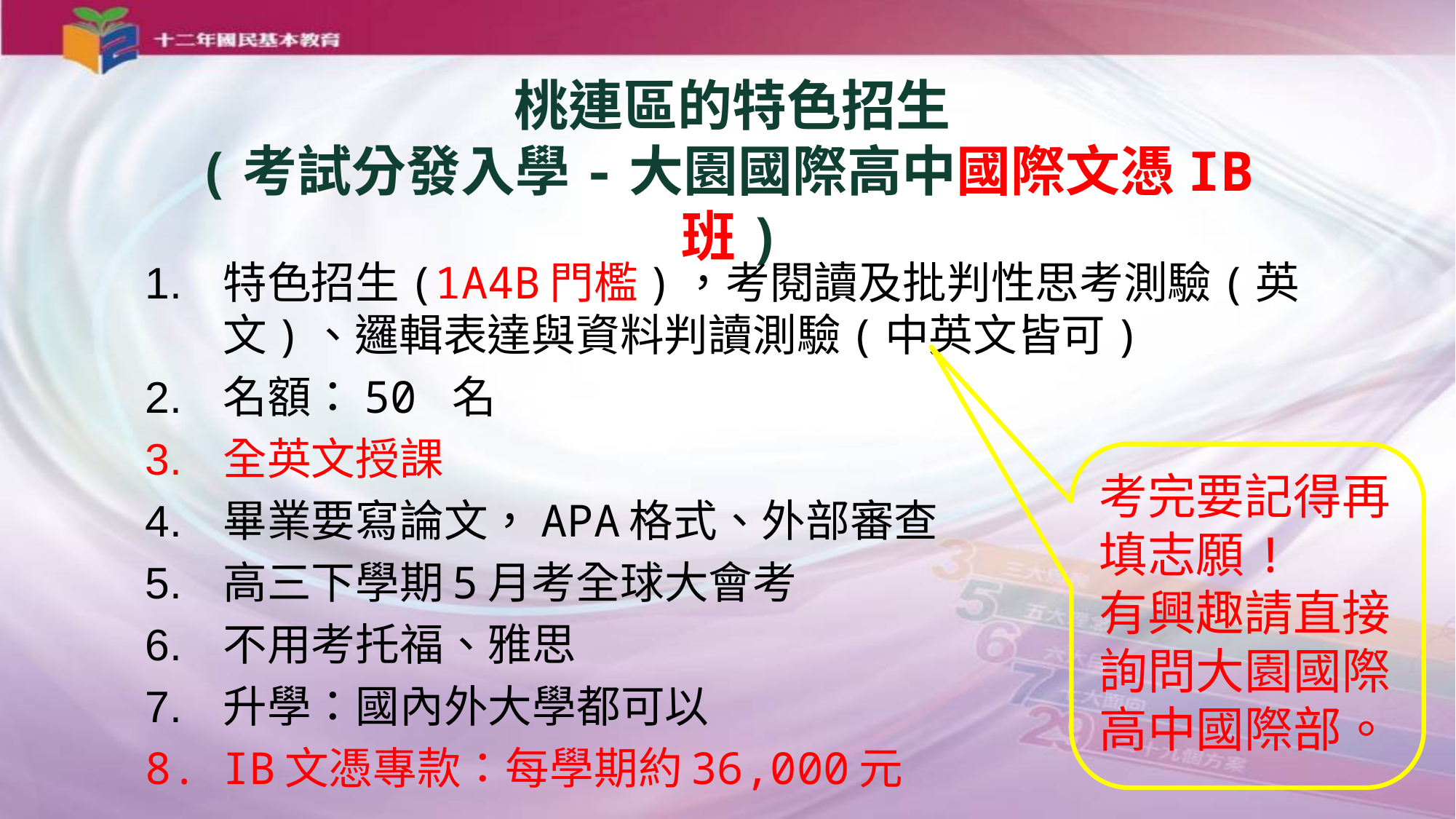

桃連區的特色招生
(考試分發入學-大園國際高中國際文憑IB班)
特色招生(1A4B門檻)，考閱讀及批判性思考測驗(英文)、邏輯表達與資料判讀測驗(中英文皆可)
名額：50 名
全英文授課
畢業要寫論文，APA格式、外部審查
高三下學期5月考全球大會考
不用考托福、雅思
升學：國內外大學都可以
IB文憑專款：每學期約36,000元
考完要記得再填志願!
有興趣請直接詢問大園國際高中國際部。